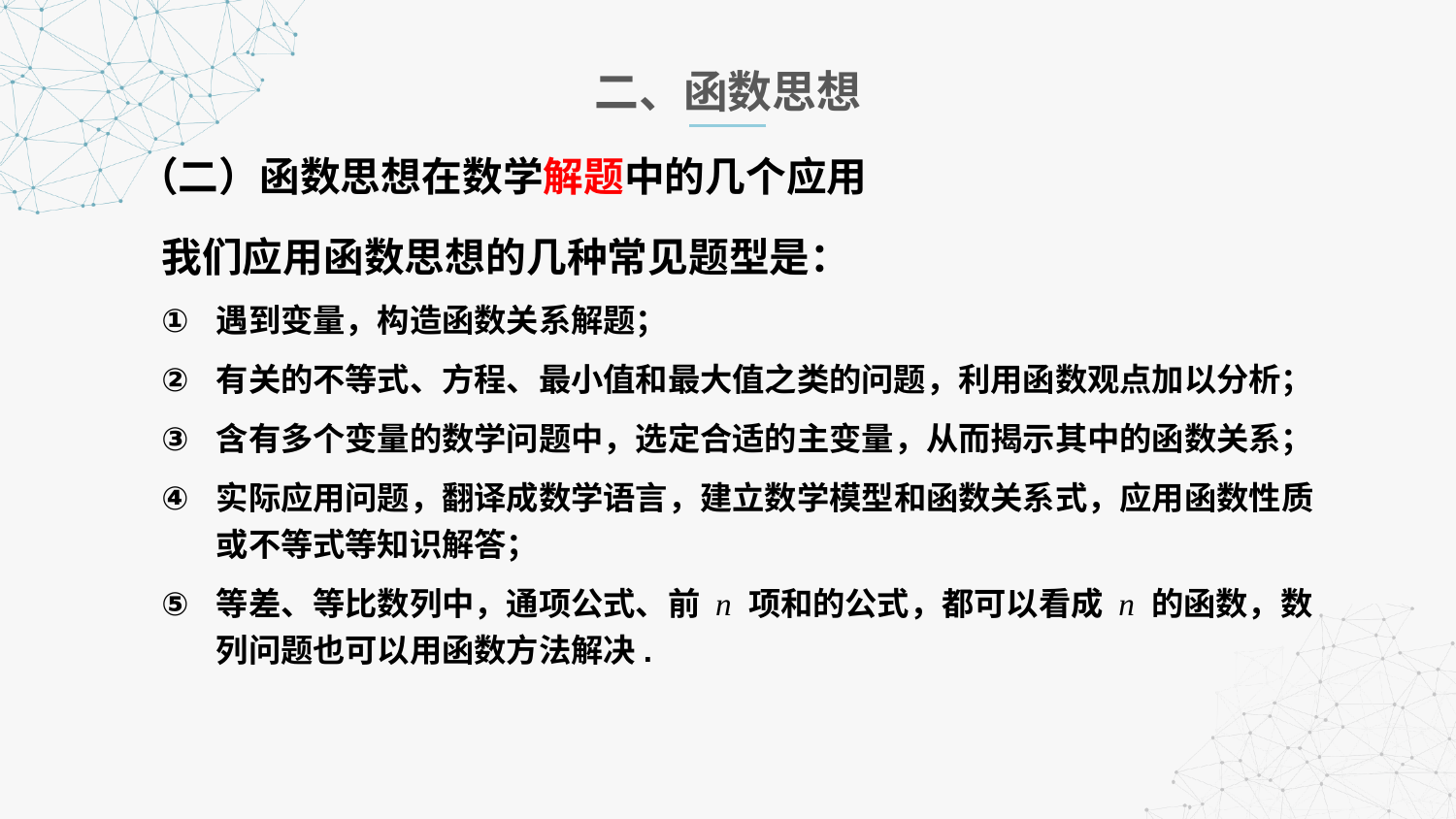

二、函数思想
（二）函数思想在数学解题中的几个应用
我们应用函数思想的几种常见题型是：
遇到变量，构造函数关系解题；
有关的不等式、方程、最小值和最大值之类的问题，利用函数观点加以分析；
含有多个变量的数学问题中，选定合适的主变量，从而揭示其中的函数关系；
实际应用问题，翻译成数学语言，建立数学模型和函数关系式，应用函数性质或不等式等知识解答；
等差、等比数列中，通项公式、前 n 项和的公式，都可以看成 n 的函数，数列问题也可以用函数方法解决.